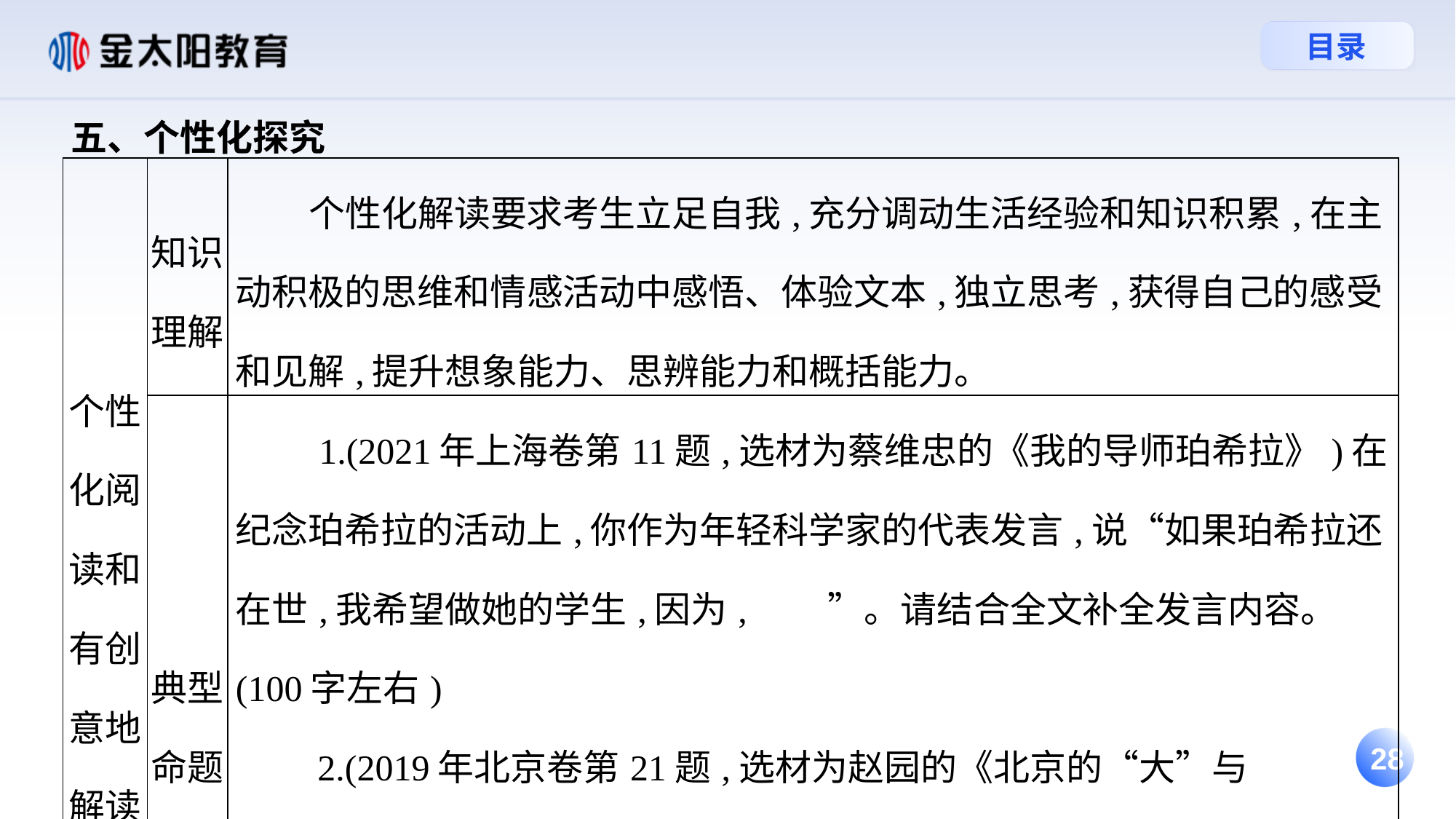

五、个性化探究

| 个性化阅读和有创意地解读 | 知识理解 | 个性化解读要求考生立足自我,充分调动生活经验和知识积累,在主动积极的思维和情感活动中感悟、体验文本,独立思考,获得自己的感受和见解,提升想象能力、思辨能力和概括能力。 |
| --- | --- | --- |
|  | 典型命题 | 1.(2021年上海卷第11题,选材为蔡维忠的《我的导师珀希拉》)在纪念珀希拉的活动上,你作为年轻科学家的代表发言,说“如果珀希拉还在世,我希望做她的学生,因为,　　”。请结合全文补全发言内容。(100字左右) 2.(2019年北京卷第21题,选材为赵园的《北京的“大”与“深”》)作者久居北京,对北京文化既有亲切的感性体验,又有学者自觉的理性思考。作者从提笼架鸟的老人、窗外的西山、浏亮的鸽哨声等生活细节感知这座城 |